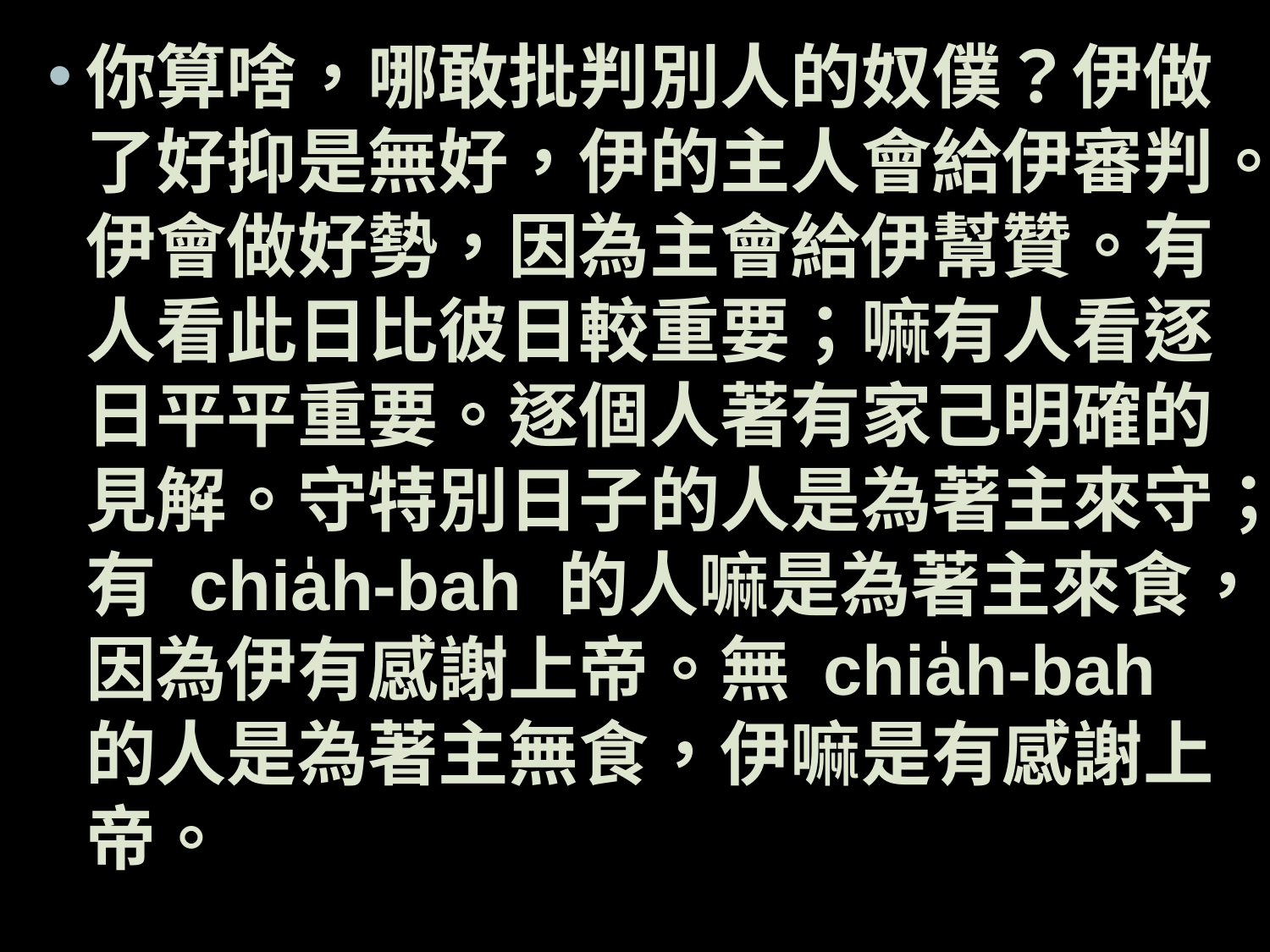

你算啥，哪敢批判別人的奴僕？伊做了好抑是無好，伊的主人會給伊審判。伊會做好勢，因為主會給伊幫贊。有人看此日比彼日較重要；嘛有人看逐日平平重要。逐個人著有家己明確的見解。守特別日子的人是為著主來守；有 chia̍h-bah 的人嘛是為著主來食，因為伊有感謝上帝。無 chia̍h-bah 的人是為著主無食，伊嘛是有感謝上帝。